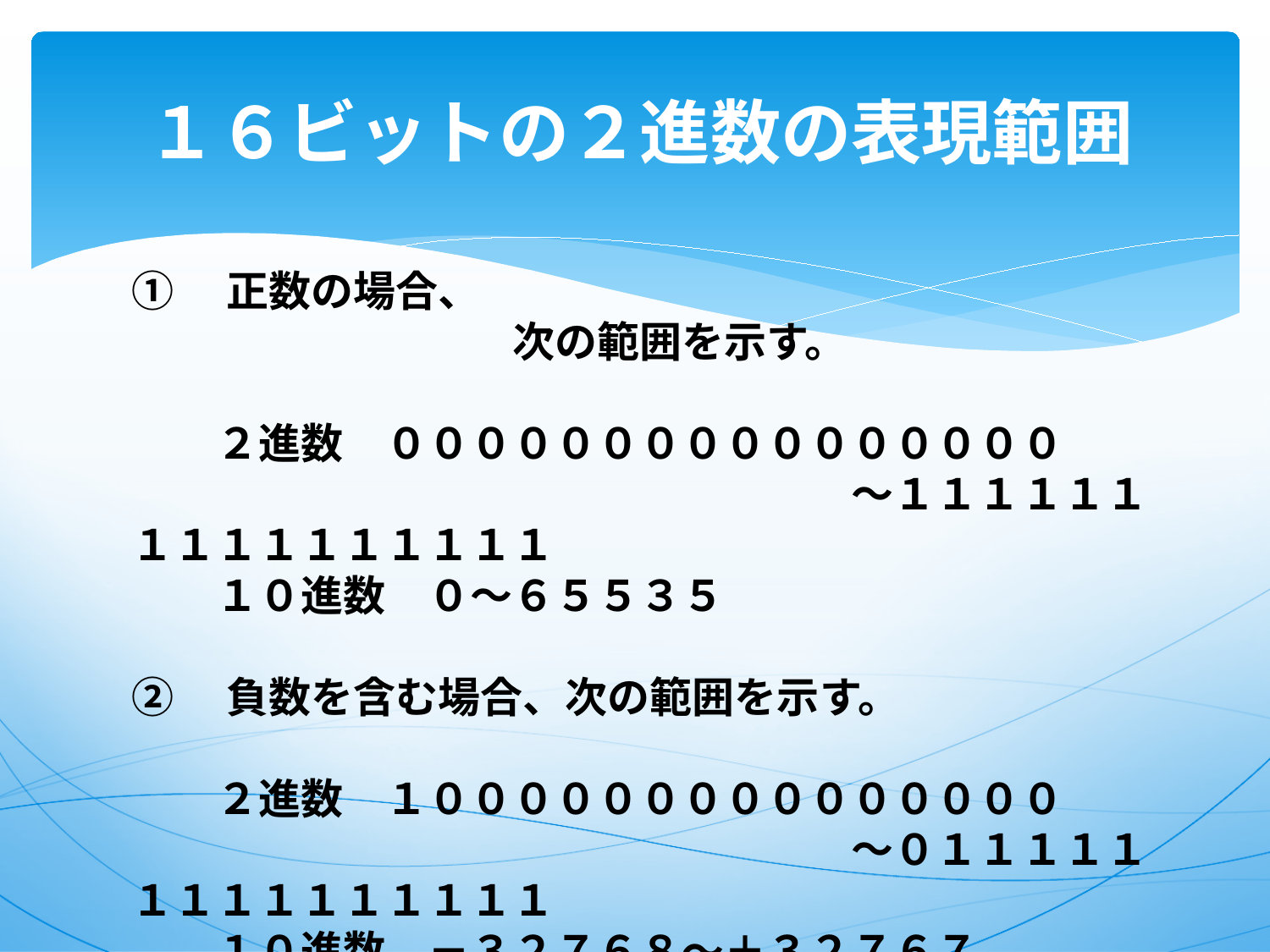

# １６ビットの２進数の表現範囲
①　正数の場合、
　　　　　　　　　次の範囲を示す。

　　２進数　００００００００００００００００
　　　　　　　　　　　　　　　　　～１１１１１１１１１１１１１１１１
　　１０進数　０～６５５３５

②　負数を含む場合、次の範囲を示す。

　　２進数　１０００００００００００００００
　　　　　　　　　　　　　　　　　～０１１１１１１１１１１１１１１１
　　１０進数　－３２７６８～＋３２７６７